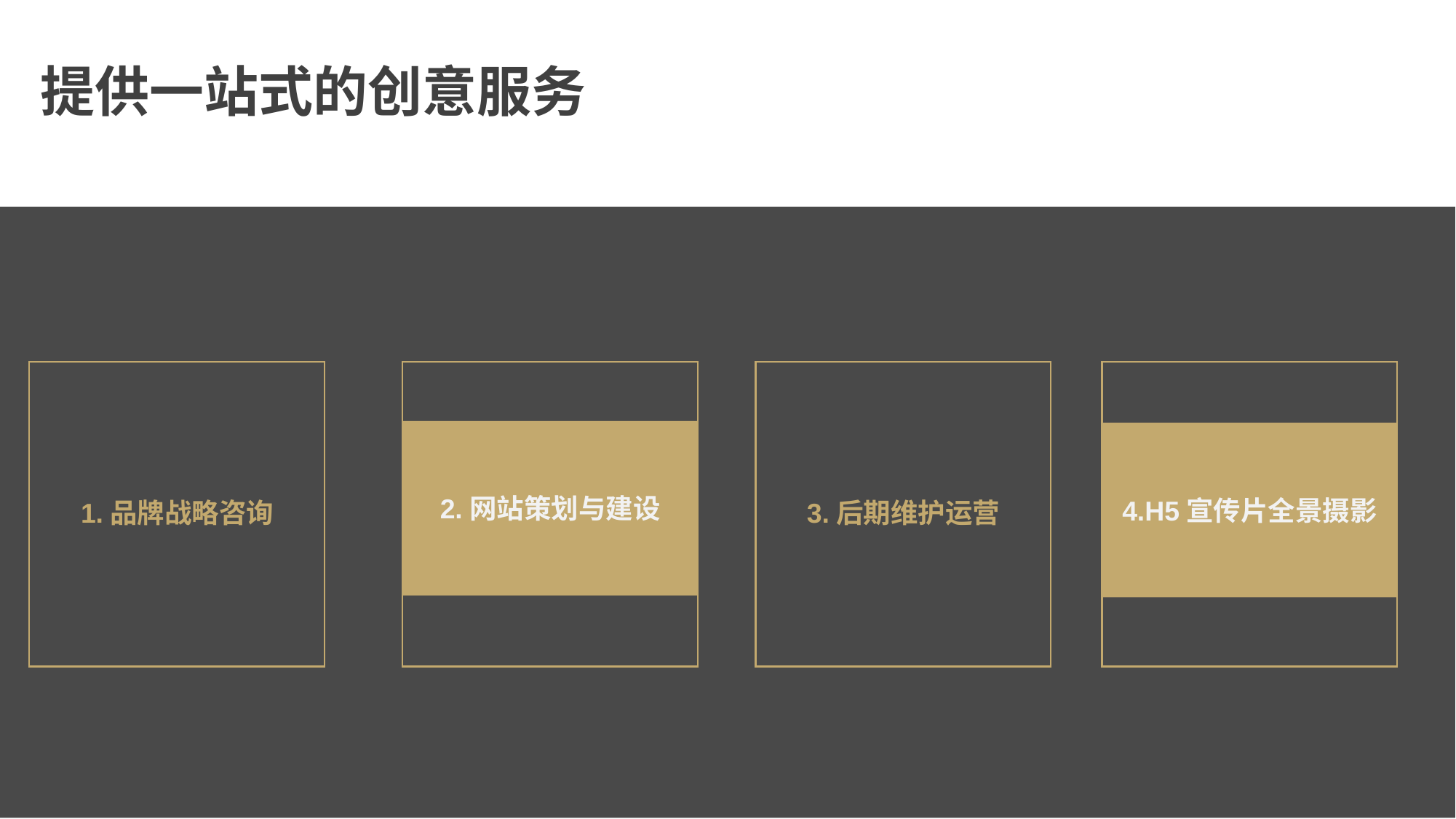

提供一站式的创意服务

1.品牌战略咨询

3.后期维护运营
2.网站策划与建设
4.H5宣传片全景摄影